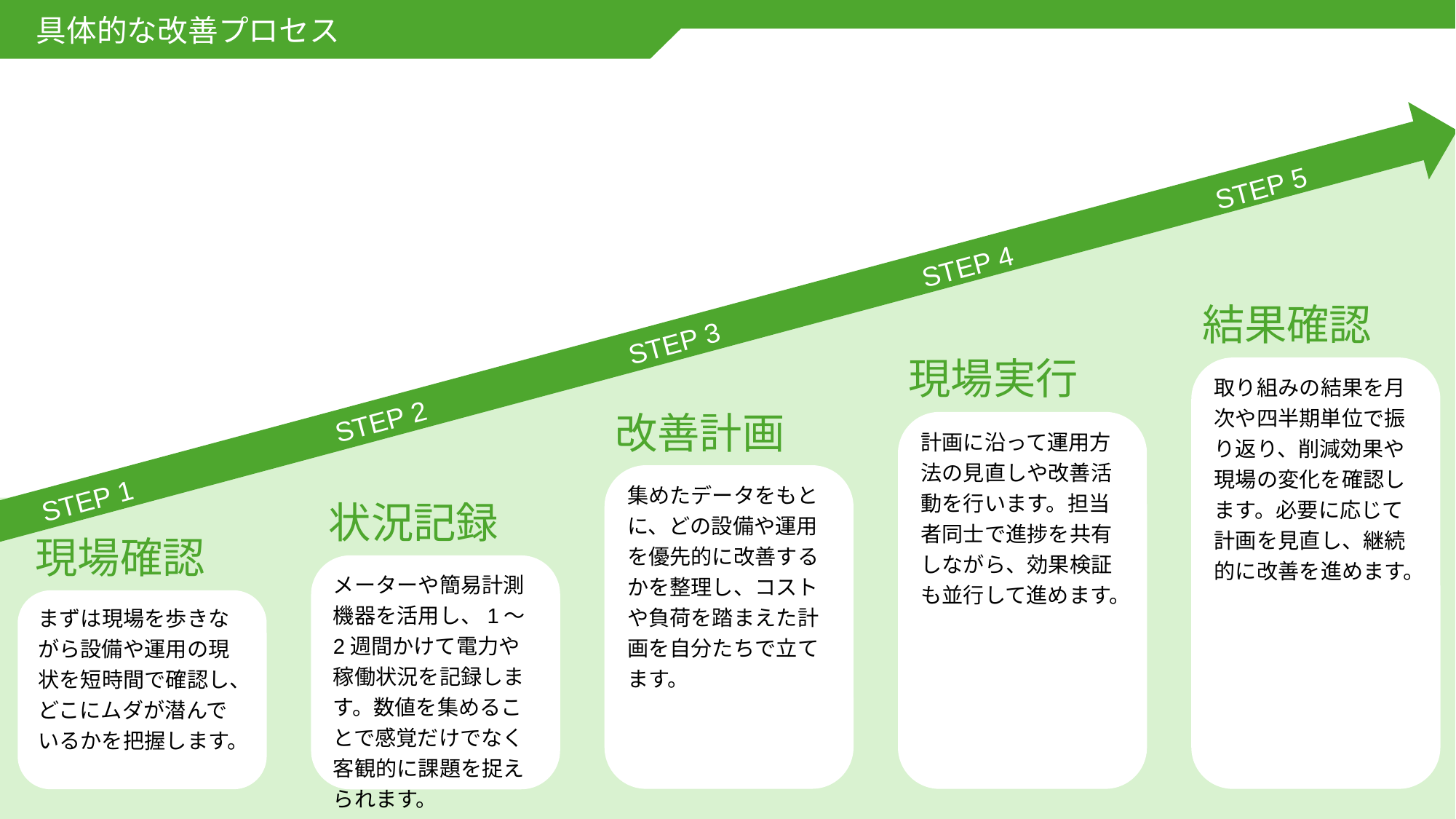

具体的な改善プロセス

STEP 5
STEP 4

結果確認
STEP 3
取り組みの結果を月次や四半期単位で振り返り、削減効果や現場の変化を確認します。必要に応じて計画を見直し、継続的に改善を進めます。
現場実行
STEP 2
計画に沿って運用方法の見直しや改善活動を行います。担当者同士で進捗を共有しながら、効果検証も並行して進めます。
改善計画
集めたデータをもとに、どの設備や運用を優先的に改善するかを整理し、コストや負荷を踏まえた計画を自分たちで立てます。
STEP 1
状況記録
現場確認
メーターや簡易計測機器を活用し、1〜2週間かけて電力や稼働状況を記録します。数値を集めることで感覚だけでなく客観的に課題を捉えられます。
まずは現場を歩きながら設備や運用の現状を短時間で確認し、どこにムダが潜んでいるかを把握します。